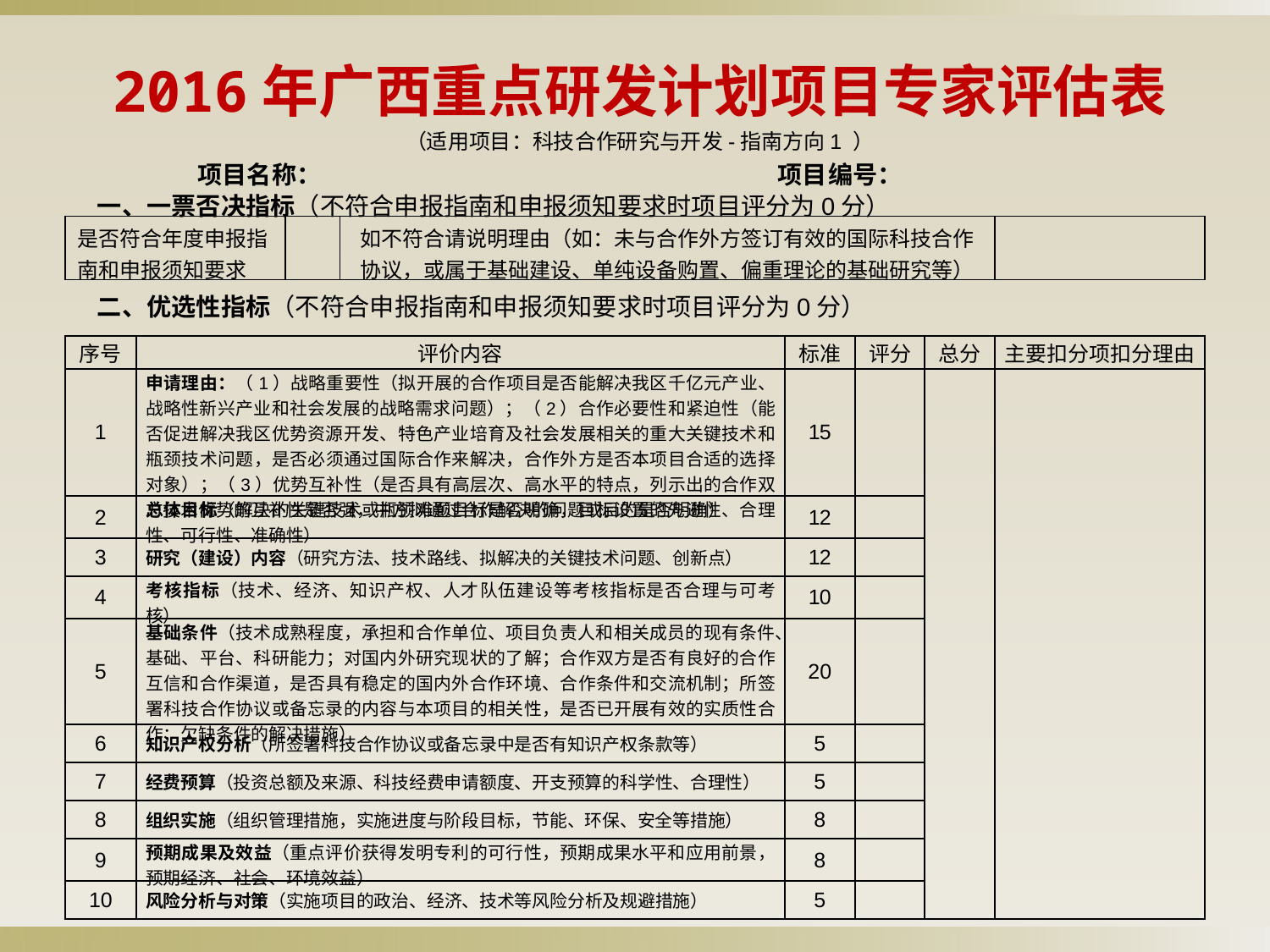

2016年广西重点研发计划项目专家评估表
（适用项目：科技合作研究与开发-指南方向1 ）

项目名称：                                                                                项目编号：
一、一票否决指标（不符合申报指南和申报须知要求时项目评分为0分）
| 是否符合年度申报指南和申报须知要求 |  | 如不符合请说明理由（如：未与合作外方签订有效的国际科技合作协议，或属于基础建设、单纯设备购置、偏重理论的基础研究等） |  |
| --- | --- | --- | --- |
二、优选性指标（不符合申报指南和申报须知要求时项目评分为0分）
| 序号 | 评价内容 | 标准 | 评分 | 总分 | 主要扣分项扣分理由 |
| --- | --- | --- | --- | --- | --- |
| 1 | 申请理由：（1）战略重要性（拟开展的合作项目是否能解决我区千亿元产业、战略性新兴产业和社会发展的战略需求问题）；（2）合作必要性和紧迫性（能否促进解决我区优势资源开发、特色产业培育及社会发展相关的重大关键技术和瓶颈技术问题，是否必须通过国际合作来解决，合作外方是否本项目合适的选择对象）；（3）优势互补性（是否具有高层次、高水平的特点，列示出的合作双方技术优势的互补性是否强，中方拟通过合作解决的问题或目的是否明确） | 15 |  |  |  |
| 2 | 总体目标（解决的关键技术或瓶颈难题目标是否明确，目标设置的先进性、合理性、可行性、准确性） | 12 |  |  |  |
| 3 | 研究（建设）内容（研究方法、技术路线、拟解决的关键技术问题、创新点） | 12 |  |  |  |
| 4 | 考核指标（技术、经济、知识产权、人才队伍建设等考核指标是否合理与可考核） | 10 |  |  |  |
| 5 | 基础条件（技术成熟程度，承担和合作单位、项目负责人和相关成员的现有条件、基础、平台、科研能力；对国内外研究现状的了解；合作双方是否有良好的合作互信和合作渠道，是否具有稳定的国内外合作环境、合作条件和交流机制；所签署科技合作协议或备忘录的内容与本项目的相关性，是否已开展有效的实质性合作；欠缺条件的解决措施） | 20 |  |  |  |
| 6 | 知识产权分析（所签署科技合作协议或备忘录中是否有知识产权条款等） | 5 |  |  |  |
| 7 | 经费预算（投资总额及来源、科技经费申请额度、开支预算的科学性、合理性） | 5 |  |  |  |
| 8 | 组织实施（组织管理措施，实施进度与阶段目标，节能、环保、安全等措施） | 8 |  |  |  |
| 9 | 预期成果及效益（重点评价获得发明专利的可行性，预期成果水平和应用前景，预期经济、社会、环境效益） | 8 |  |  |  |
| 10 | 风险分析与对策（实施项目的政治、经济、技术等风险分析及规避措施） | 5 |  |  |  |